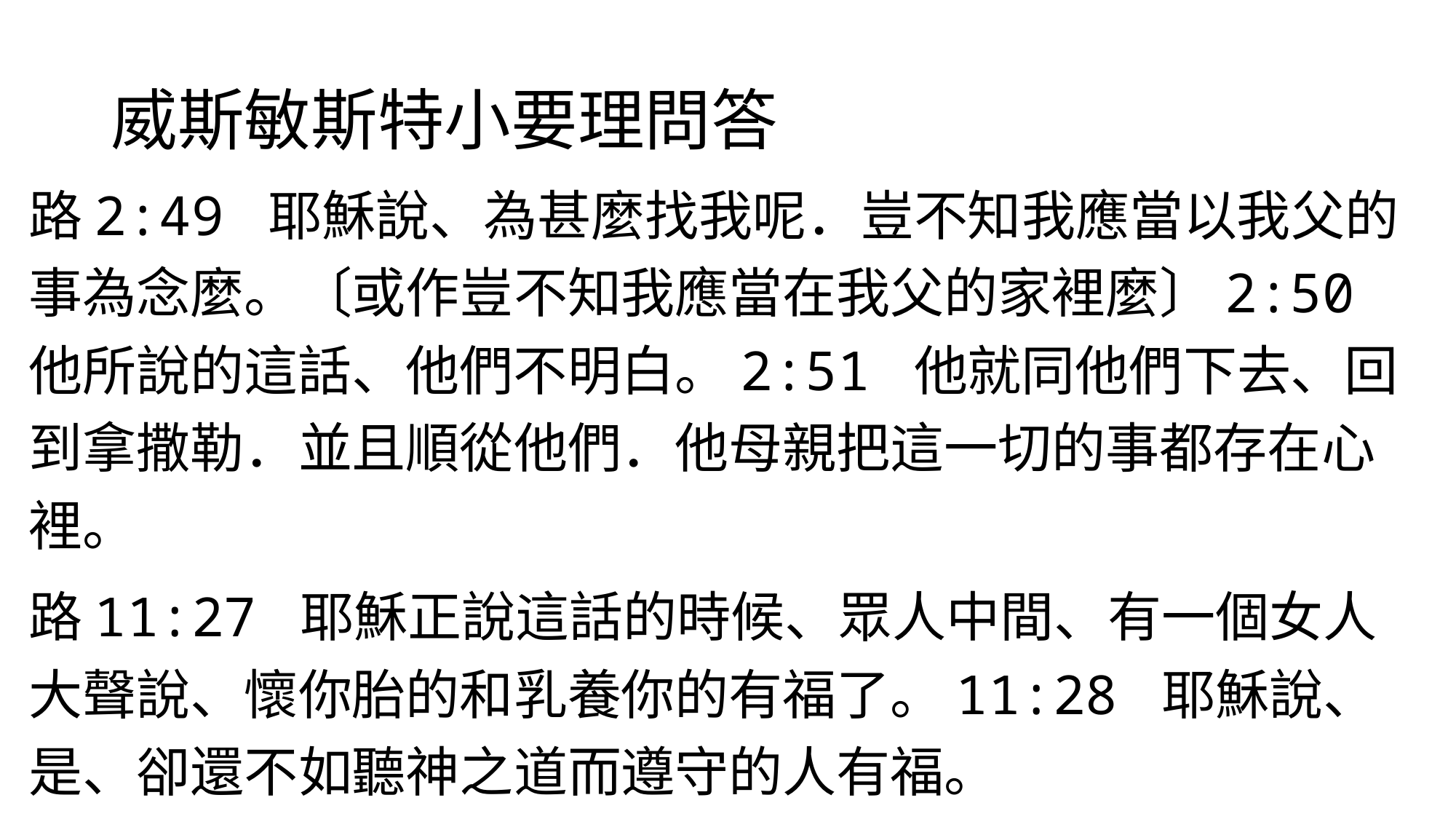

# 威斯敏斯特小要理問答
路2:49 耶穌說、為甚麼找我呢．豈不知我應當以我父的事為念麼。〔或作豈不知我應當在我父的家裡麼〕2:50 他所說的這話、他們不明白。2:51 他就同他們下去、回到拿撒勒．並且順從他們．他母親把這一切的事都存在心裡。
路11:27 耶穌正說這話的時候、眾人中間、有一個女人大聲說、懷你胎的和乳養你的有福了。11:28 耶穌說、是、卻還不如聽神之道而遵守的人有福。